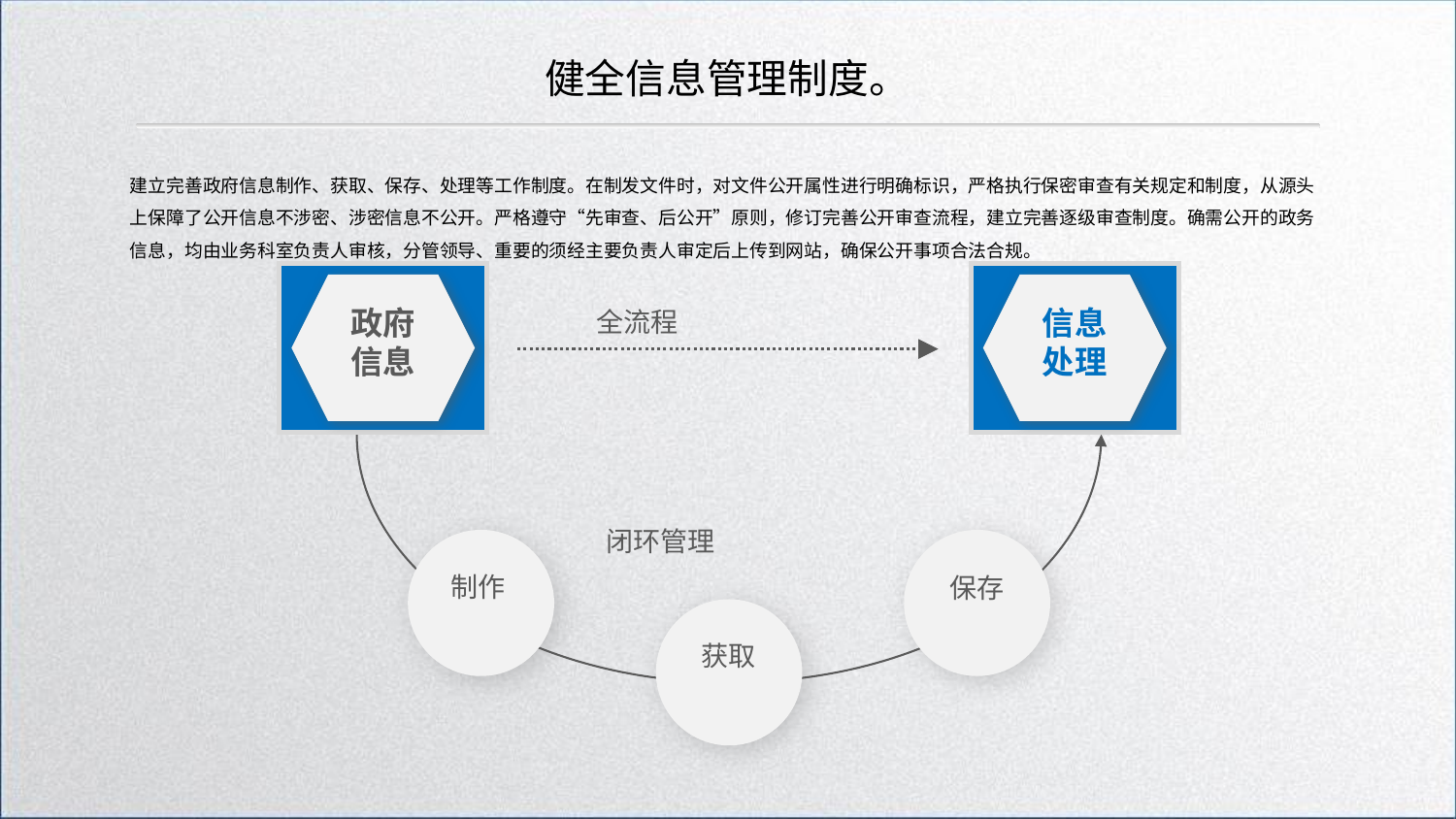

健全信息管理制度。

建立完善政府信息制作、获取、保存、处理等工作制度。在制发文件时，对文件公开属性进行明确标识，严格执行保密审查有关规定和制度，从源头上保障了公开信息不涉密、涉密信息不公开。严格遵守“先审查、后公开”原则，修订完善公开审查流程，建立完善逐级审查制度。确需公开的政务信息，均由业务科室负责人审核，分管领导、重要的须经主要负责人审定后上传到网站，确保公开事项合法合规。

政府
信息
信息
处理
全流程

闭环管理

制作
保存

获取